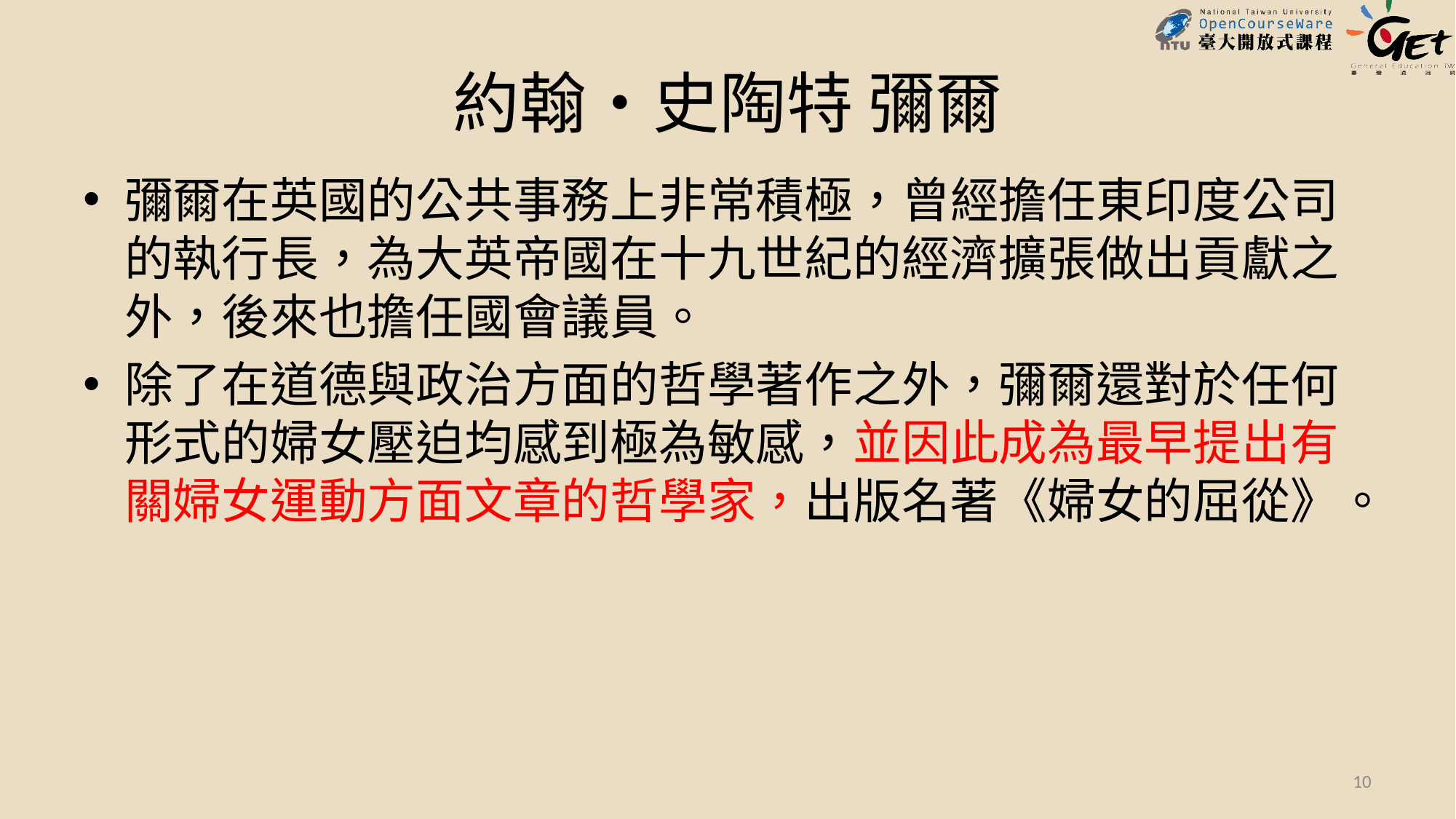

# 約翰‧史陶特 彌爾
彌爾在英國的公共事務上非常積極，曾經擔任東印度公司的執行長，為大英帝國在十九世紀的經濟擴張做出貢獻之外，後來也擔任國會議員。
除了在道德與政治方面的哲學著作之外，彌爾還對於任何形式的婦女壓迫均感到極為敏感，並因此成為最早提出有關婦女運動方面文章的哲學家，出版名著《婦女的屈從》。
10